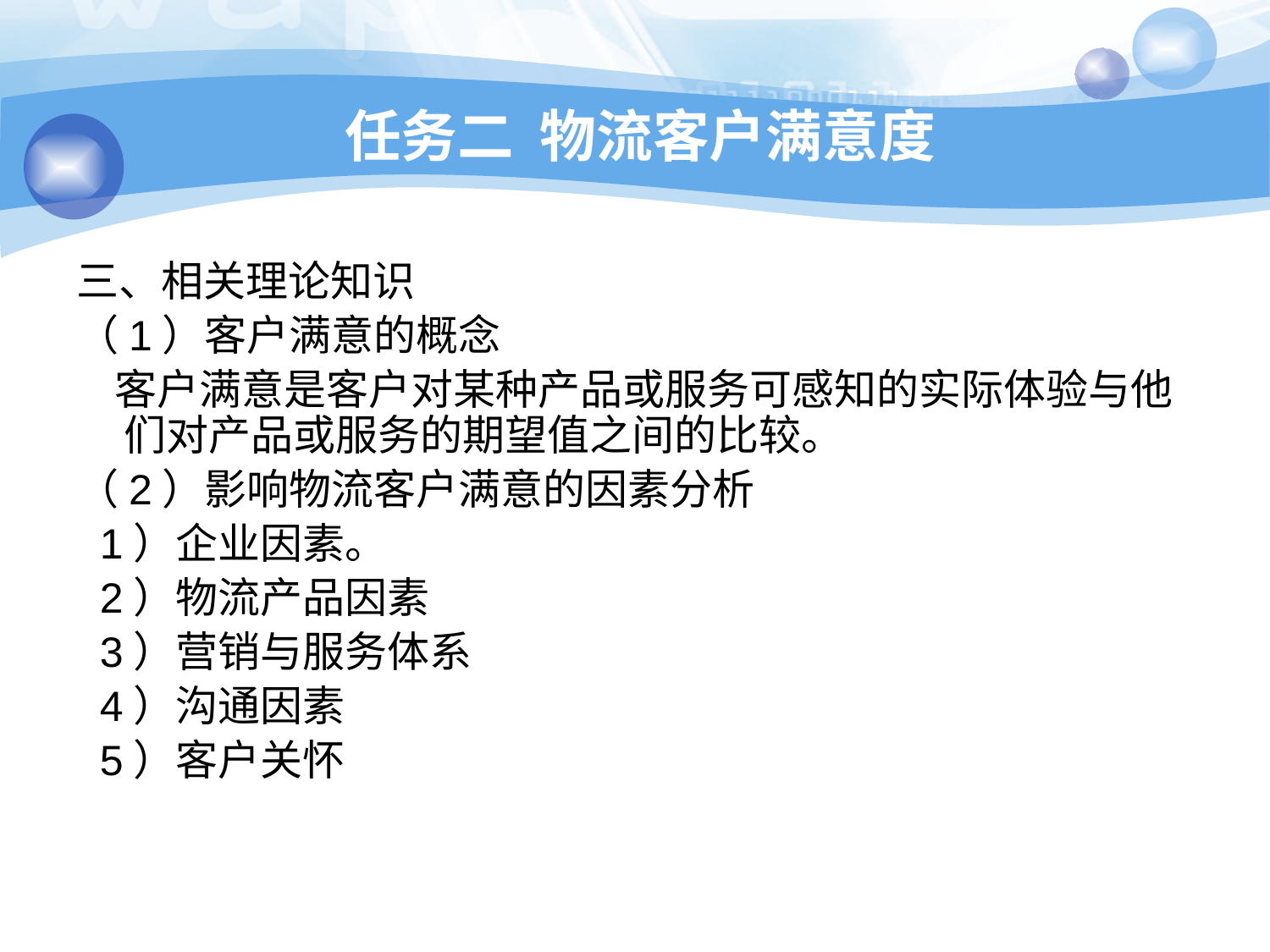

# 任务二  物流客户满意度
三、相关理论知识
（1）客户满意的概念
   客户满意是客户对某种产品或服务可感知的实际体验与他们对产品或服务的期望值之间的比较。
（2）影响物流客户满意的因素分析
  1）企业因素。
  2）物流产品因素
  3）营销与服务体系
  4）沟通因素
  5）客户关怀